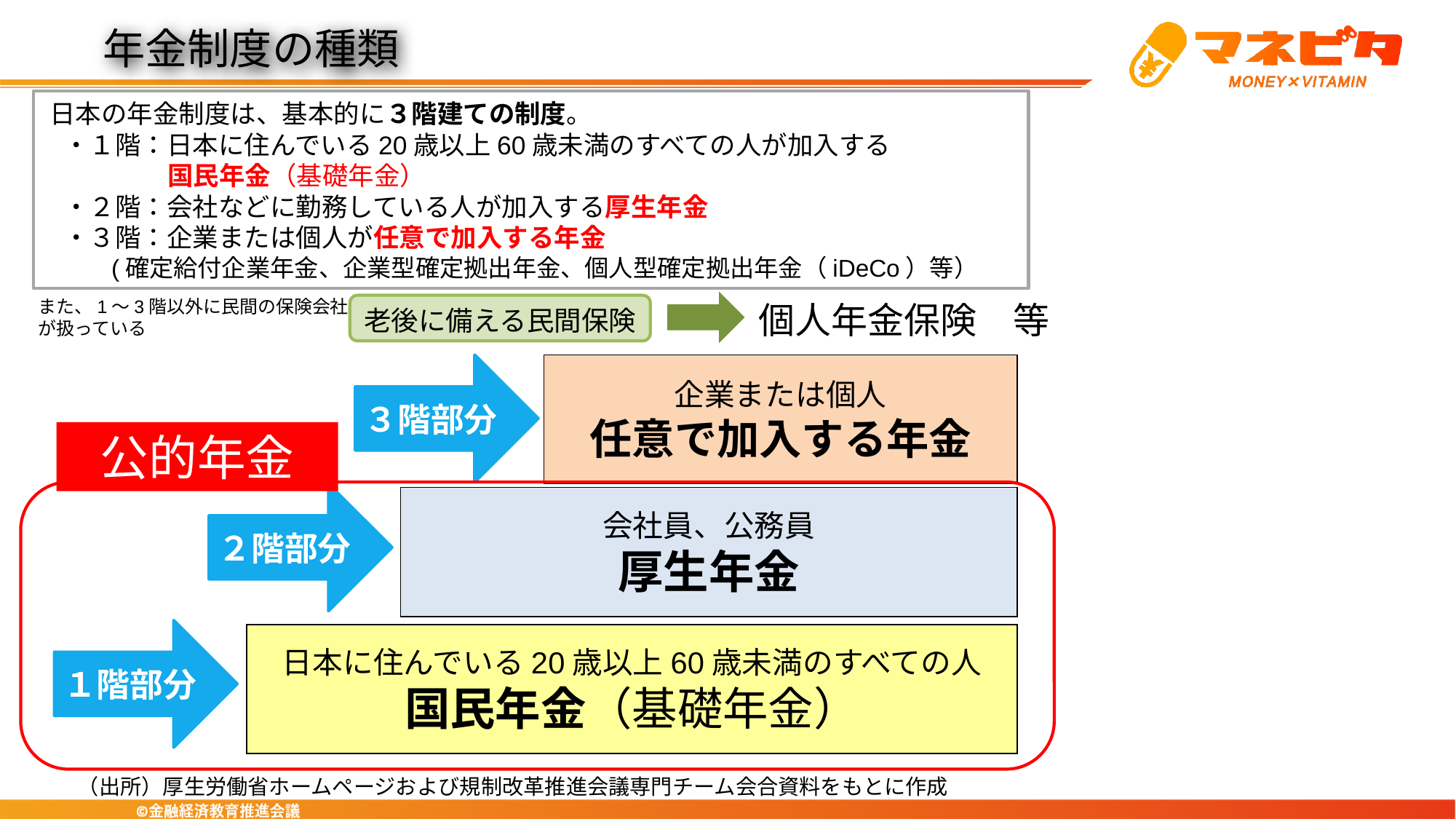

年金制度の種類
 日本の年金制度は、基本的に３階建ての制度。
　・１階：日本に住んでいる20歳以上60歳未満のすべての人が加入する
　　　　 国民年金（基礎年金）
　・２階：会社などに勤務している人が加入する厚生年金
　・３階：企業または個人が任意で加入する年金
　        (確定給付企業年金、企業型確定拠出年金、個人型確定拠出年金（iDeCo）等）
個人年金保険　等

　また、1～3階以外に民間の保険会社
　が扱っている
老後に備える民間保険
企業または個人
任意で加入する年金
３階部分
公的年金

２階部分
会社員、公務員
厚生年金
１階部分
日本に住んでいる20歳以上60歳未満のすべての人
国民年金（基礎年金）
（出所）厚生労働省ホームページおよび規制改革推進会議専門チーム会合資料をもとに作成